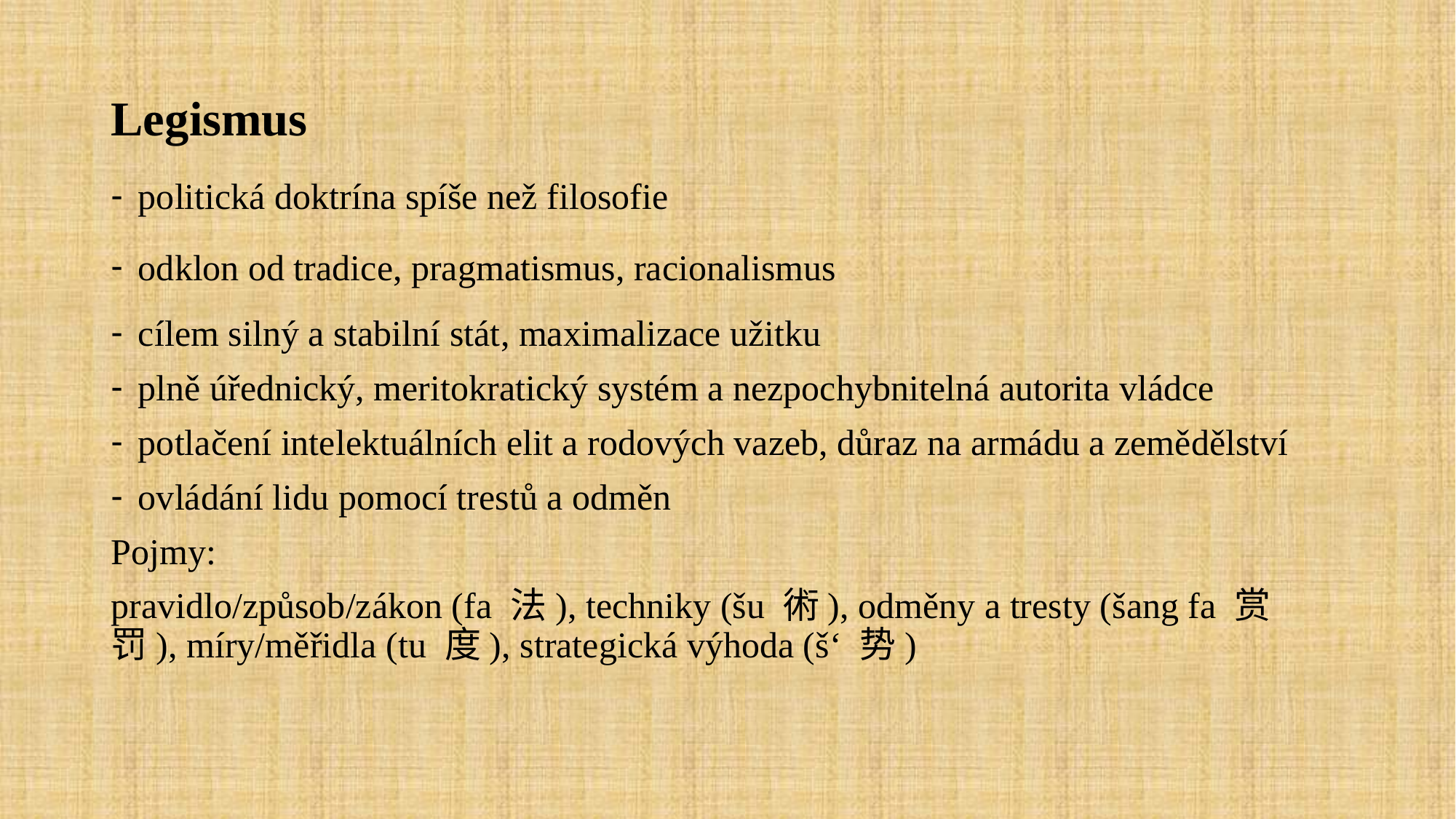

Legismus
politická doktrína spíše než filosofie
odklon od tradice, pragmatismus, racionalismus
cílem silný a stabilní stát, maximalizace užitku
plně úřednický, meritokratický systém a nezpochybnitelná autorita vládce
potlačení intelektuálních elit a rodových vazeb, důraz na armádu a zemědělství
ovládání lidu pomocí trestů a odměn
Pojmy:
pravidlo/způsob/zákon (fa 法), techniky (šu 術), odměny a tresty (šang fa 赏罚), míry/měřidla (tu 度), strategická výhoda (š‘ 势)